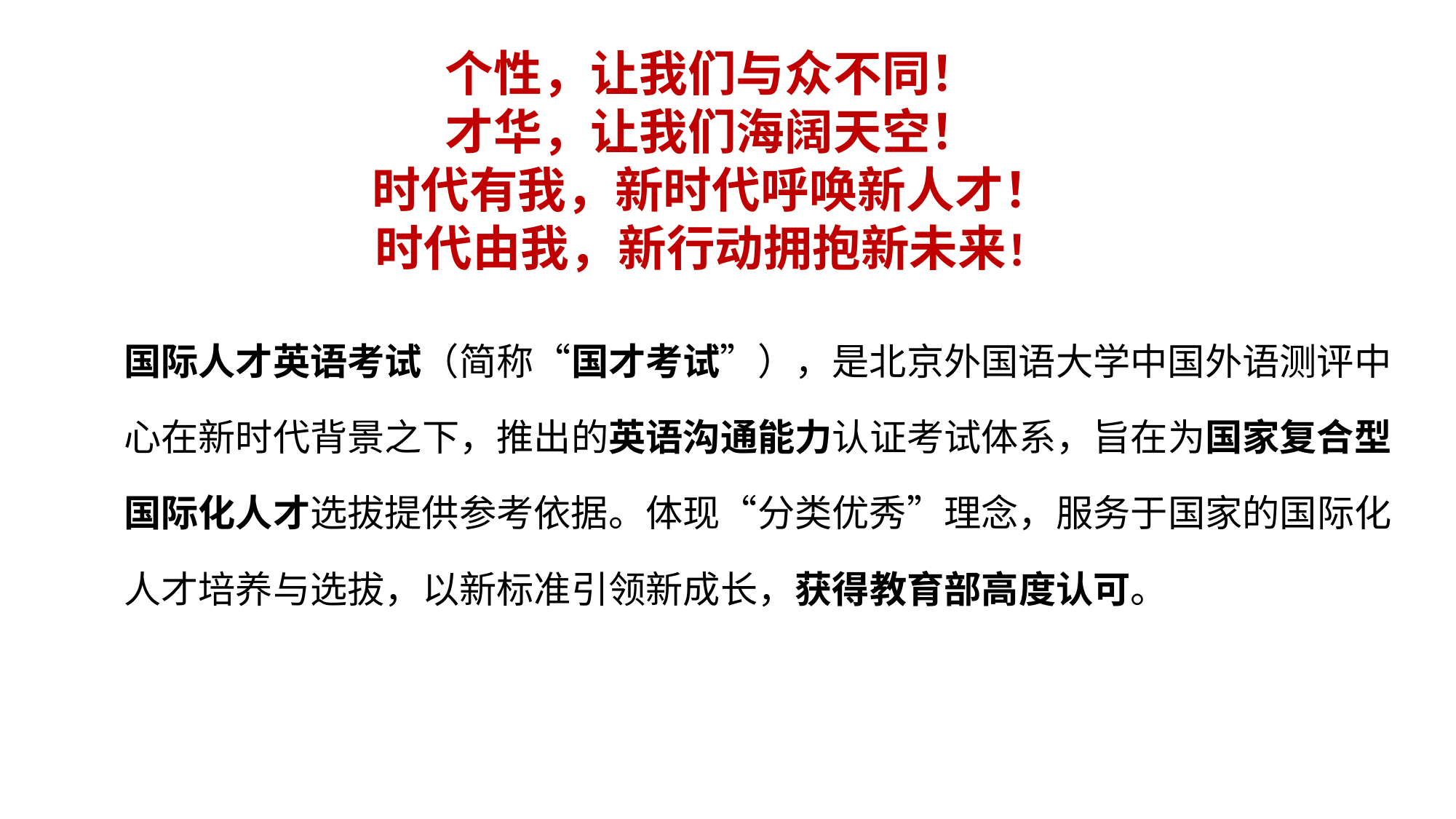

个性，让我们与众不同！
才华，让我们海阔天空！
时代有我，新时代呼唤新人才！
时代由我，新行动拥抱新未来！
国际人才英语考试（简称“国才考试”），是北京外国语大学中国外语测评中心在新时代背景之下，推出的英语沟通能力认证考试体系，旨在为国家复合型国际化人才选拔提供参考依据。体现“分类优秀”理念，服务于国家的国际化人才培养与选拔，以新标准引领新成长，获得教育部高度认可。